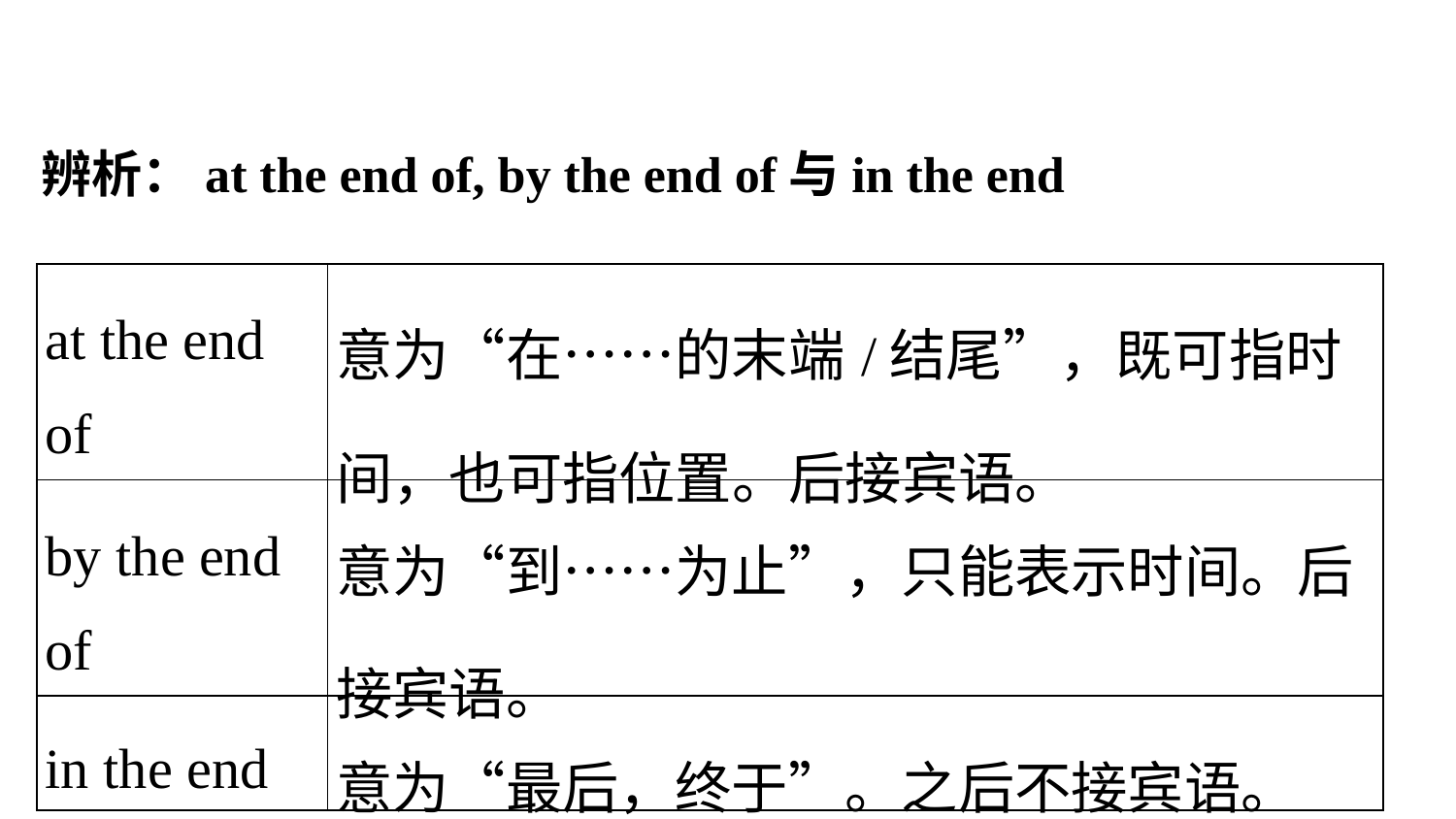

辨析：at the end of, by the end of与in the end
| at the end of | 意为“在……的末端/结尾”，既可指时间，也可指位置。后接宾语。 |
| --- | --- |
| by the end of | 意为“到……为止”，只能表示时间。后接宾语。 |
| in the end | 意为“最后，终于”。之后不接宾语。 |